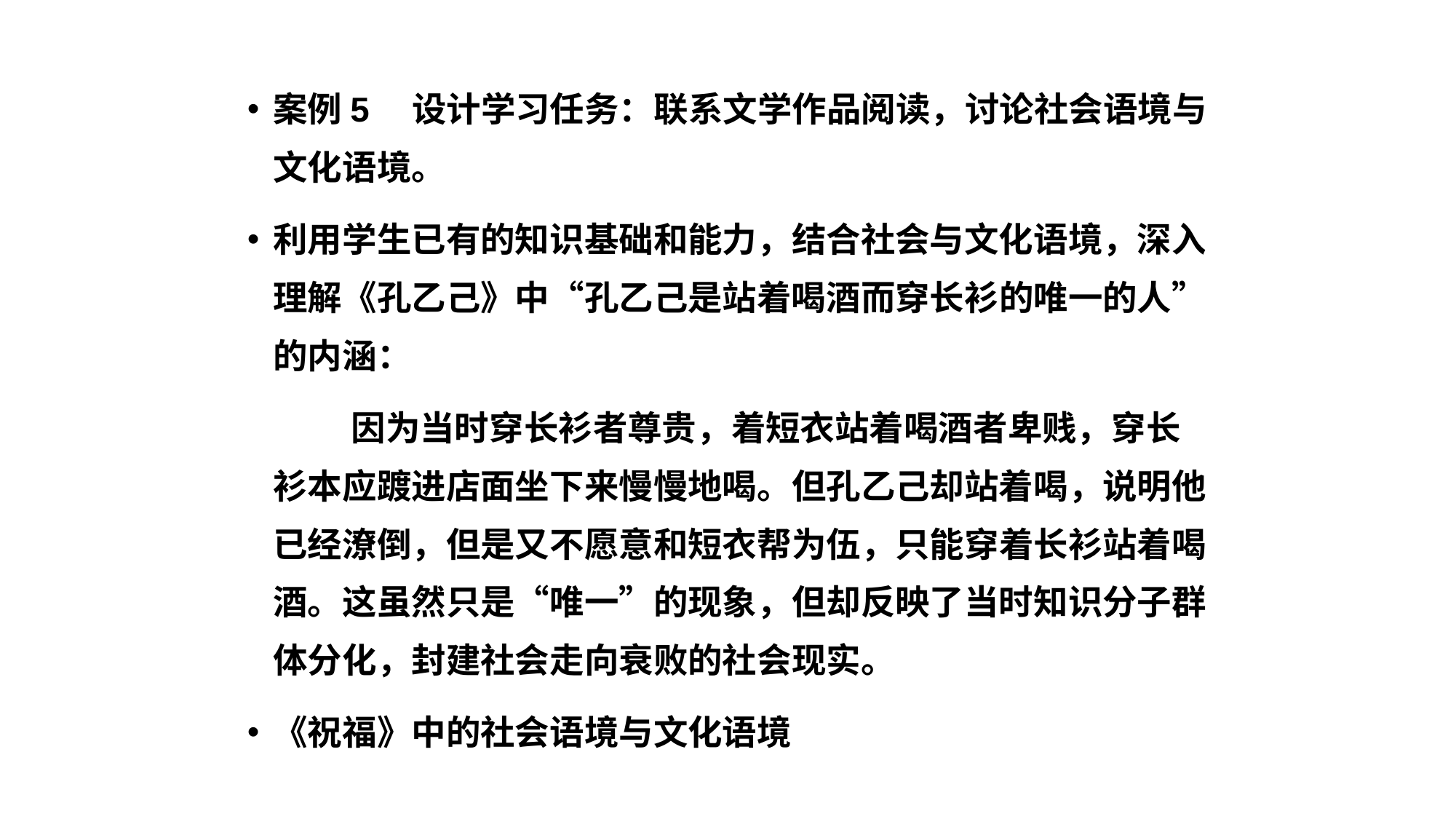

案例5　设计学习任务：联系文学作品阅读，讨论社会语境与文化语境。
利用学生已有的知识基础和能力，结合社会与文化语境，深入理解《孔乙己》中“孔乙己是站着喝酒而穿长衫的唯一的人”的内涵：
　　　因为当时穿长衫者尊贵，着短衣站着喝酒者卑贱，穿长衫本应踱进店面坐下来慢慢地喝。但孔乙己却站着喝，说明他已经潦倒，但是又不愿意和短衣帮为伍，只能穿着长衫站着喝酒。这虽然只是“唯一”的现象，但却反映了当时知识分子群体分化，封建社会走向衰败的社会现实。
《祝福》中的社会语境与文化语境